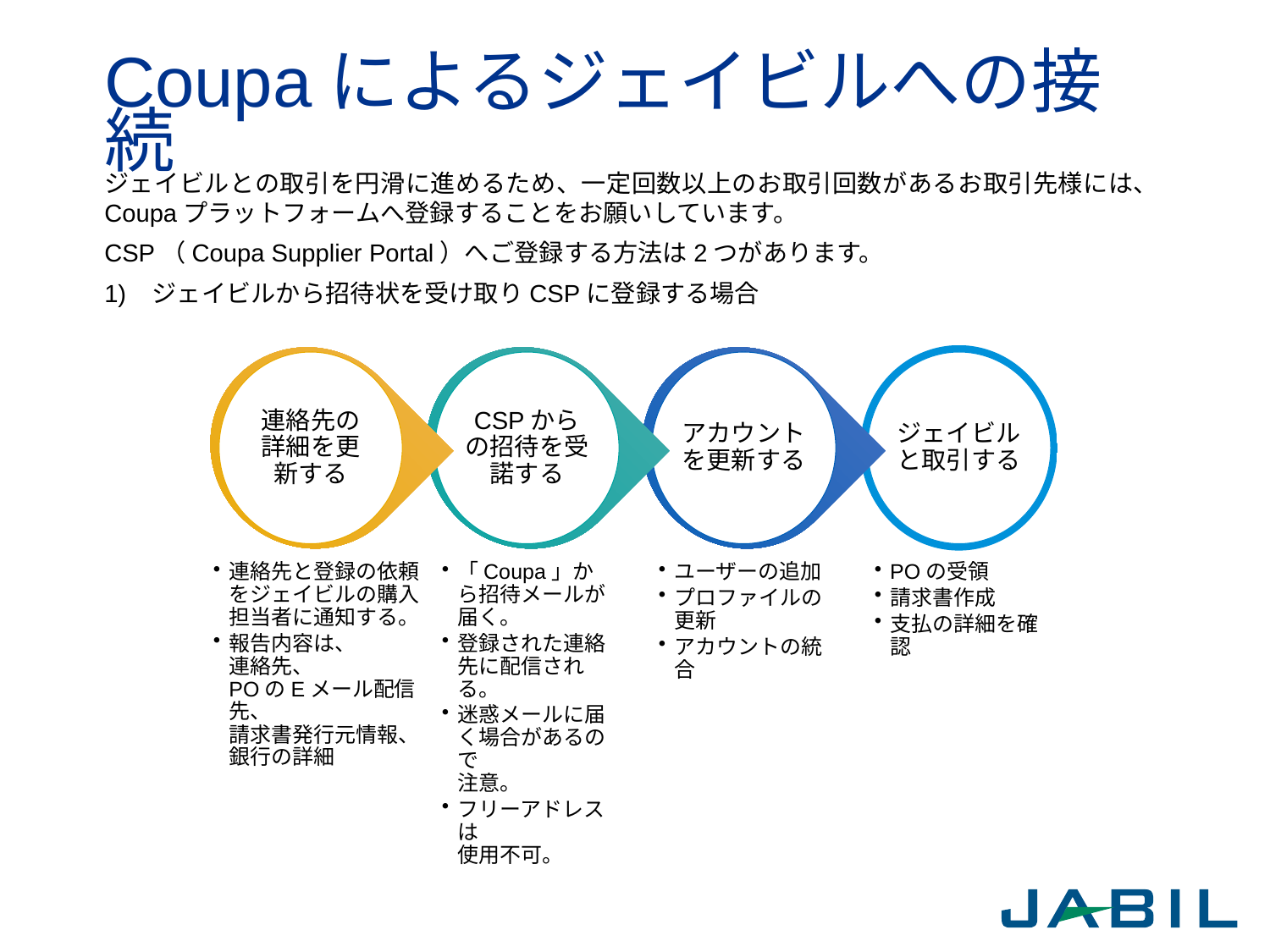

# Coupaによるジェイビルへの接続
ジェイビルとの取引を円滑に進めるため、一定回数以上のお取引回数があるお取引先様には、Coupaプラットフォームへ登録することをお願いしています。
CSP（Coupa Supplier Portal）へご登録する方法は2つがあります。
ジェイビルから招待状を受け取りCSPに登録する場合

連絡先の
詳細を更新する
連絡先と登録の依頼をジェイビルの購入
担当者に通知する。
報告内容は、
連絡先、
POのEメール配信先、
請求書発行元情報、
銀行の詳細

CSPからの招待を受諾する

「Coupa」から招待メールが届く。
登録された連絡先に配信される。
迷惑メールに届く場合があるので
注意。
フリーアドレスは
使用不可。

アカウントを更新する

ユーザーの追加
プロファイルの更新
アカウントの統合

ジェイビルと取引する

POの受領
請求書作成
支払の詳細を確認